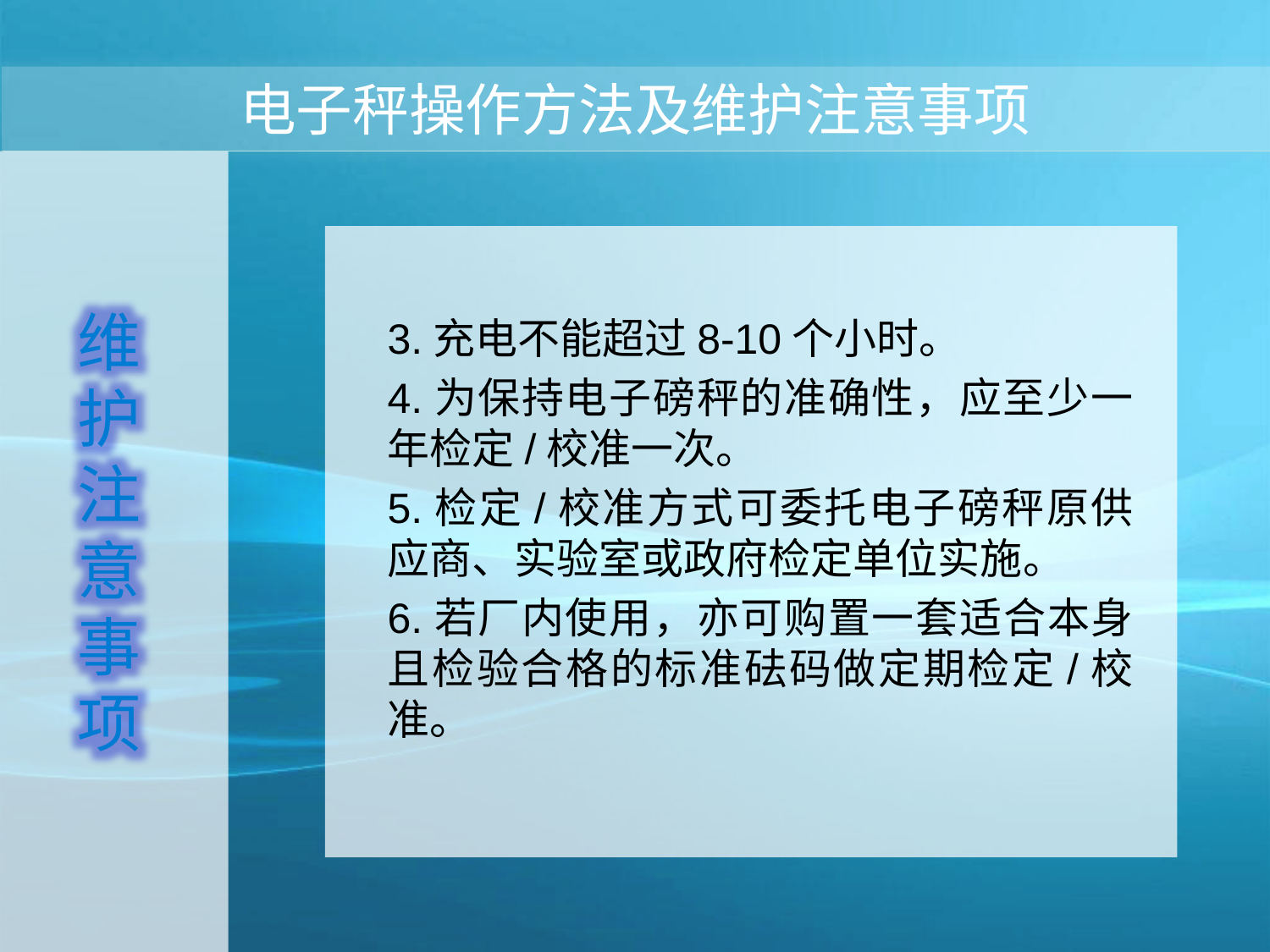

# 电子秤操作方法及维护注意事项

维护注意事项
3.充电不能超过8-10个小时。
4.为保持电子磅秤的准确性，应至少一年检定/校准一次。
5.检定/校准方式可委托电子磅秤原供应商、实验室或政府检定单位实施。
6.若厂内使用，亦可购置一套适合本身且检验合格的标准砝码做定期检定/校准。